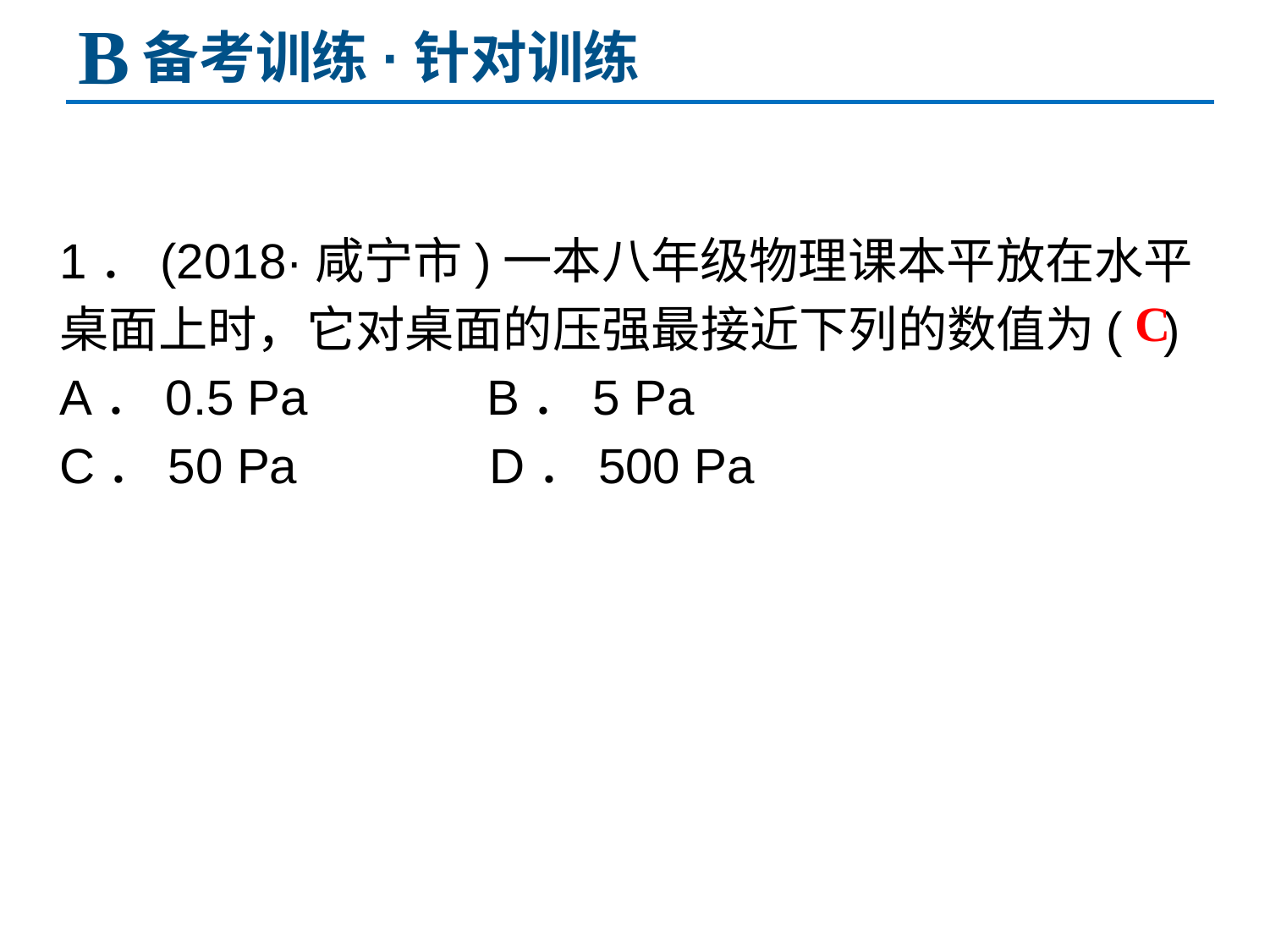

B
备考训练·针对训练

1．(2018·咸宁市)一本八年级物理课本平放在水平桌面上时，它对桌面的压强最接近下列的数值为(   )
A．0.5 Pa             B．5 Pa
C．50 Pa              D．500 Pa

C